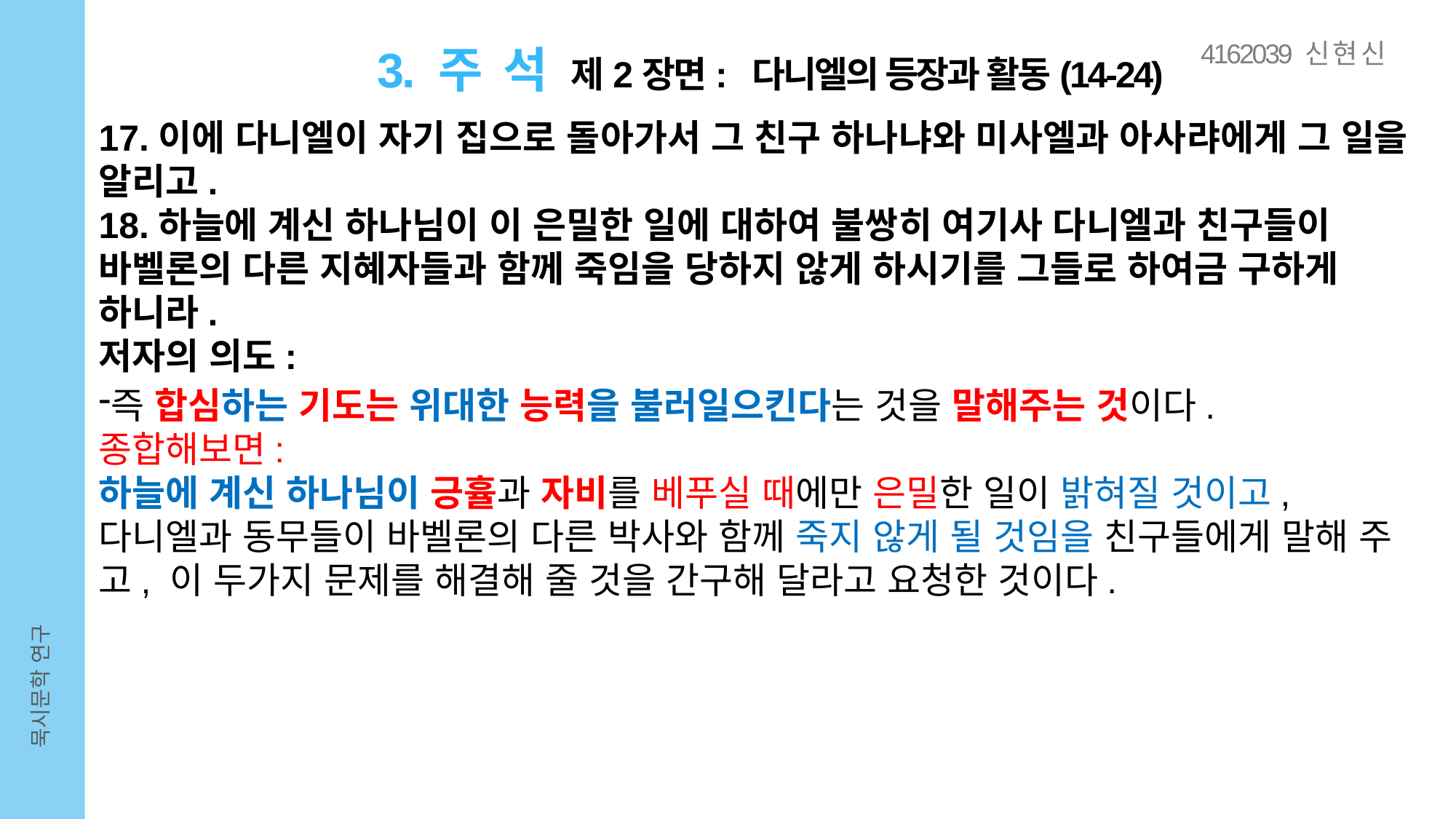

4162039 신 현 신
3. 주  석  제2장면:  다니엘의 등장과 활동(14-24)
17.이에 다니엘이 자기 집으로 돌아가서 그 친구 하나냐와 미사엘과 아사랴에게 그 일을 알리고.
18.하늘에 계신 하나님이 이 은밀한 일에 대하여 불쌍히 여기사 다니엘과 친구들이 바벨론의 다른 지혜자들과 함께 죽임을 당하지 않게 하시기를 그들로 하여금 구하게 하니라.
저자의 의도:

즉 합심하는 기도는 위대한 능력을 불러일으킨다는 것을 말해주는 것이다.
종합해보면:
하늘에 계신 하나님이 긍휼과 자비를 베푸실 때에만 은밀한 일이 밝혀질 것이고, 다니엘과 동무들이 바벨론의 다른 박사와 함께 죽지 않게 될 것임을 친구들에게 말해 주고, 이 두가지 문제를 해결해 줄 것을 간구해 달라고 요청한 것이다.
묵시문학 연구